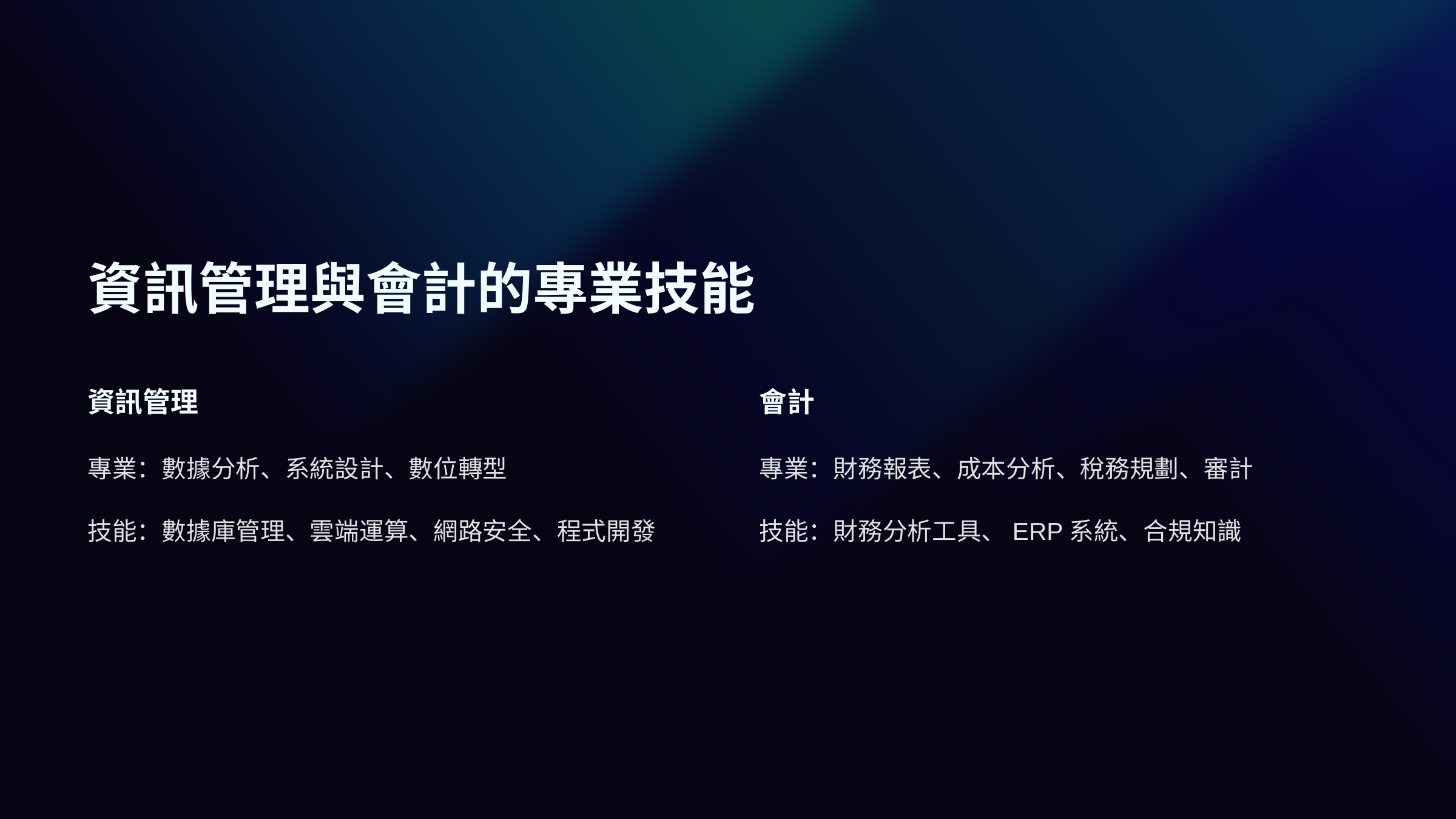

資訊管理與會計的專業技能
資訊管理
會計
專業：數據分析、系統設計、數位轉型
專業：財務報表、成本分析、稅務規劃、審計
技能：數據庫管理、雲端運算、網路安全、程式開發
技能：財務分析工具、ERP系統、合規知識